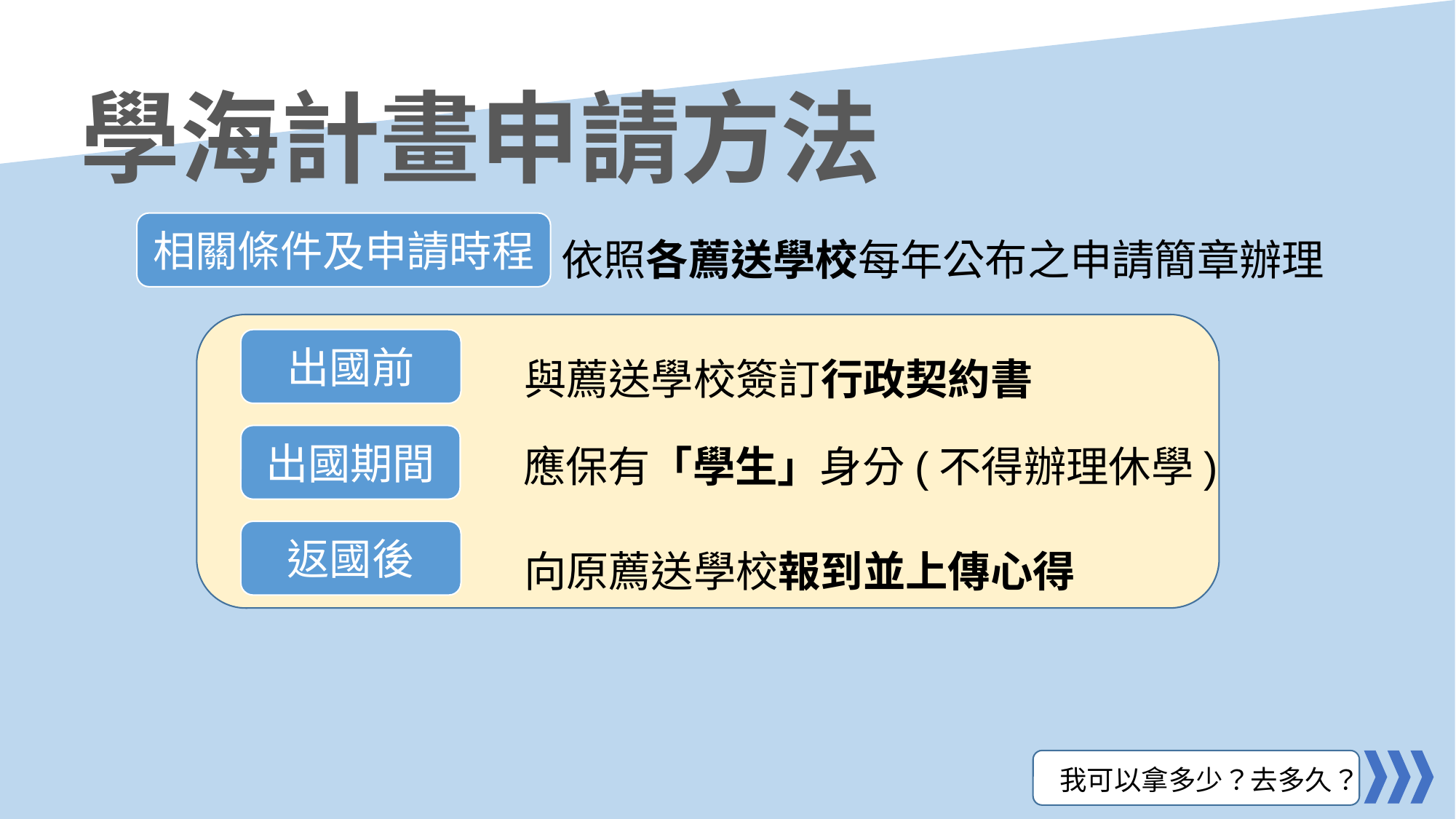

學海計畫申請方法
依照各薦送學校每年公布之申請簡章辦理

相關條件及申請時程

與薦送學校簽訂行政契約書
出國前
出國期間
應保有「學生」身分(不得辦理休學)
向原薦送學校報到並上傳心得
返國後

我可以拿多少？去多久？